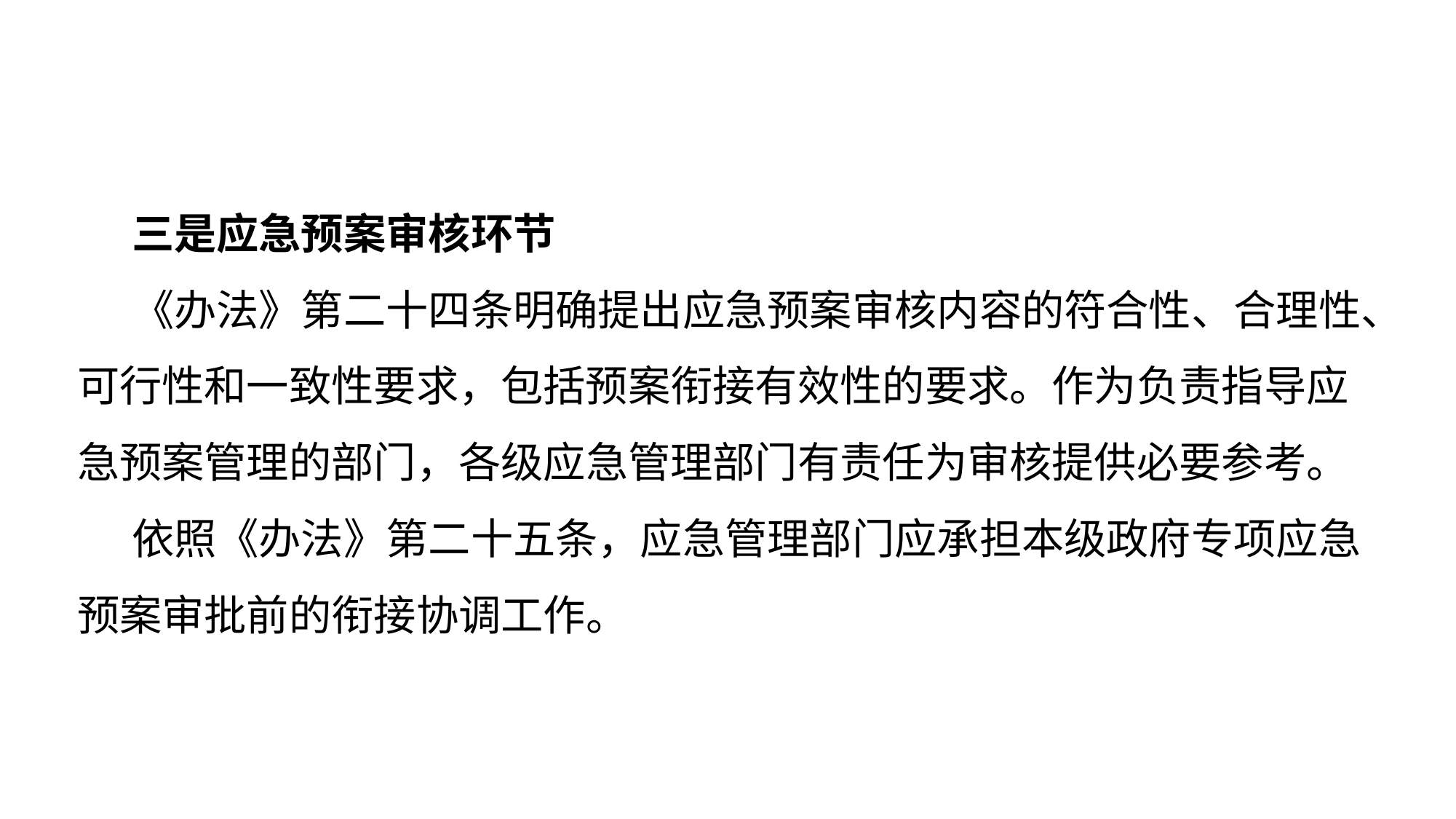

#
三是应急预案审核环节
《办法》第二十四条明确提出应急预案审核内容的符合性、合理性、可行性和一致性要求，包括预案衔接有效性的要求。作为负责指导应急预案管理的部门，各级应急管理部门有责任为审核提供必要参考。
依照《办法》第二十五条，应急管理部门应承担本级政府专项应急预案审批前的衔接协调工作。